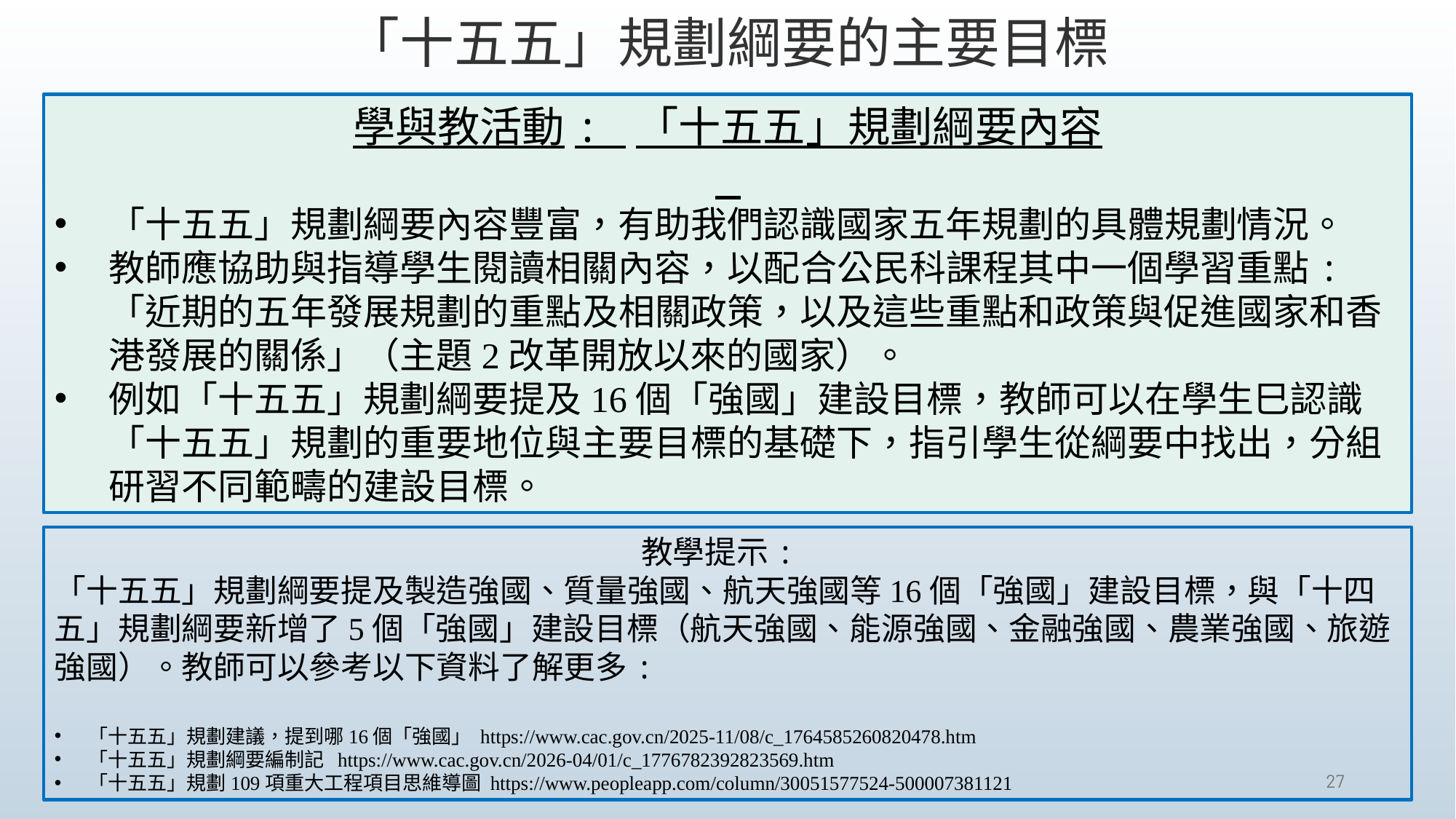

# 「十五五」規劃綱要的主要目標
學與教活動: 「十五五」規劃綱要內容

「十五五」規劃綱要內容豐富，有助我們認識國家五年規劃的具體規劃情況。
教師應協助與指導學生閱讀相關內容，以配合公民科課程其中一個學習重點:「近期的五年發展規劃的重點及相關政策，以及這些重點和政策與促進國家和香港發展的關係」（主題2改革開放以來的國家）。
例如「十五五」規劃綱要提及16個「強國」建設目標，教師可以在學生巳認識「十五五」規劃的重要地位與主要目標的基礎下，指引學生從綱要中找出，分組研習不同範疇的建設目標。
教學提示:
「十五五」規劃綱要提及製造強國、質量強國、航天強國等16個「強國」建設目標，與「十四五」規劃綱要新增了5個「強國」建設目標（航天強國、能源強國、金融強國、農業強國、旅遊強國）。教師可以參考以下資料了解更多:

「十五五」規劃建議，提到哪16個「強國」 https://www.cac.gov.cn/2025-11/08/c_1764585260820478.htm
「十五五」規劃綱要編制記  https://www.cac.gov.cn/2026-04/01/c_1776782392823569.htm
「十五五」規劃109項重大工程項目思維導圖 https://www.peopleapp.com/column/30051577524-500007381121
27